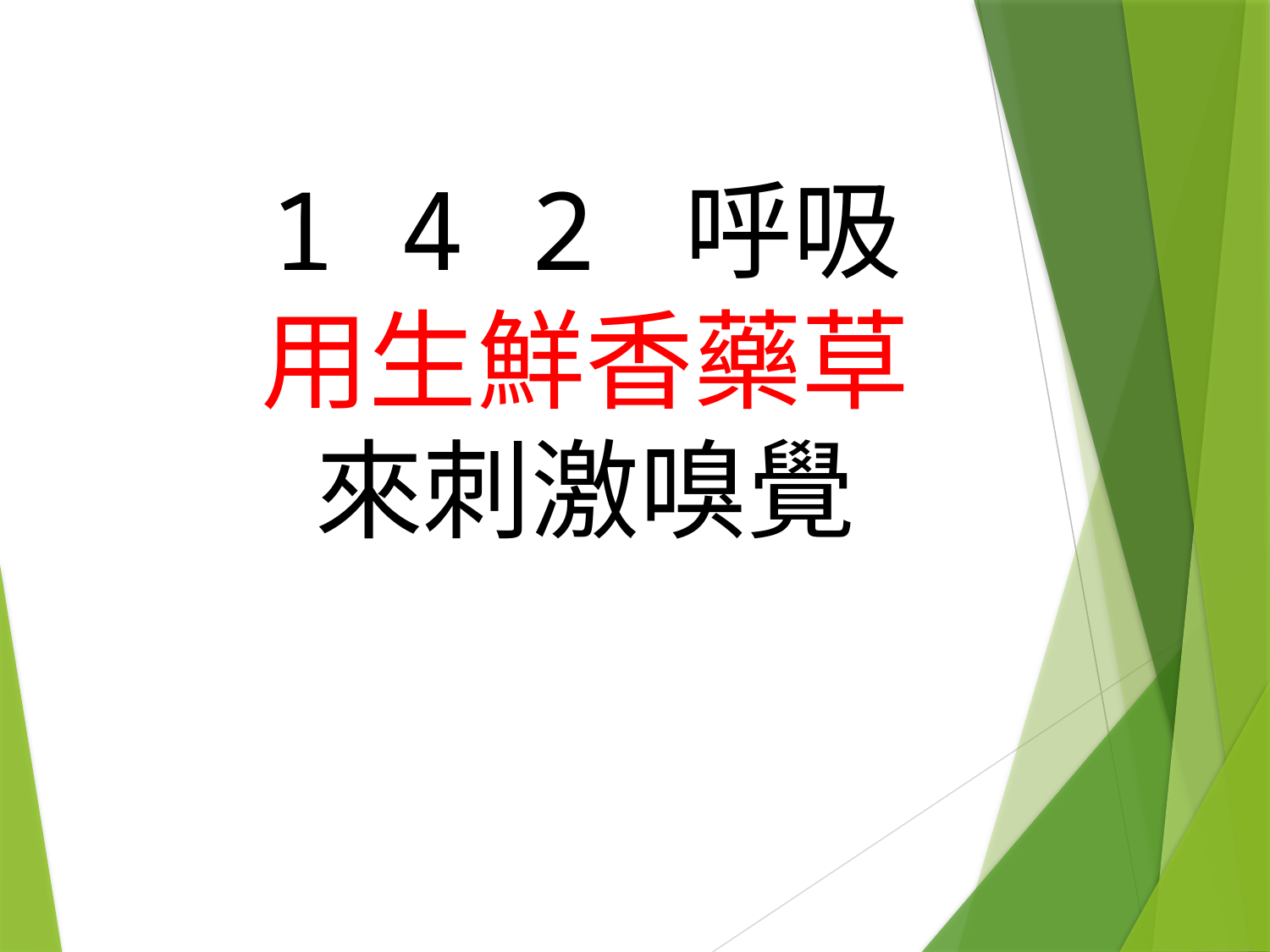

# 1 4 2 呼吸 用生鮮香藥草 來刺激嗅覺